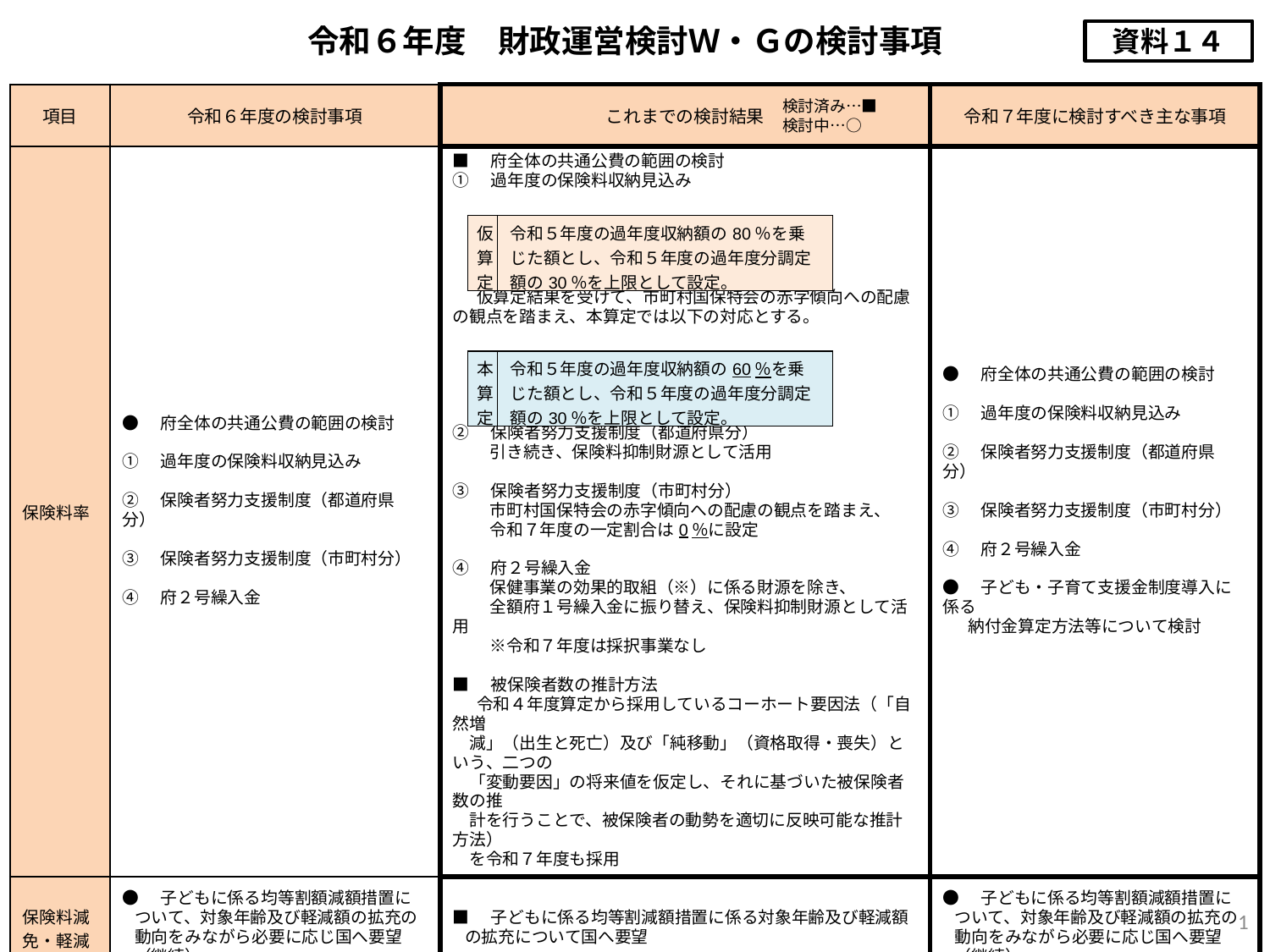

# 令和６年度　財政運営検討Ｗ・Ｇの検討事項
資料１４
| 項目 | 令和６年度の検討事項 | これまでの検討結果 | 令和７年度に検討すべき主な事項 |
| --- | --- | --- | --- |
| 保険料率 | ●　府全体の共通公費の範囲の検討 ①　過年度の保険料収納見込み 　　 ②　保険者努力支援制度（都道府県分） ③　保険者努力支援制度（市町村分） ④　府２号繰入金 | ■　府全体の共通公費の範囲の検討 ①　過年度の保険料収納見込み 仮算定結果を受けて、市町村国保特会の赤字傾向への配慮の観点を踏まえ、本算定では以下の対応とする。 ②　保険者努力支援制度（都道府県分） 　　 引き続き、保険料抑制財源として活用 ③　保険者努力支援制度（市町村分） 　　 市町村国保特会の赤字傾向への配慮の観点を踏まえ、 　　 令和７年度の一定割合は0％に設定 ④　府２号繰入金 　　 保健事業の効果的取組（※）に係る財源を除き、 　　 全額府１号繰入金に振り替え、保険料抑制財源として活用 　 　※令和７年度は採択事業なし ■　被保険者数の推計方法 令和４年度算定から採用しているコーホート要因法（「自然増 　減」（出生と死亡）及び「純移動」（資格取得・喪失）という、二つの 　「変動要因」の将来値を仮定し、それに基づいた被保険者数の推 　計を行うことで、被保険者の動勢を適切に反映可能な推計方法） 　を令和７年度も採用 | ●　府全体の共通公費の範囲の検討 ①　過年度の保険料収納見込み 　　 ②　保険者努力支援制度（都道府県分） ③　保険者努力支援制度（市町村分） ④　府２号繰入金 ●　子ども・子育て支援金制度導入に係る 　納付金算定方法等について検討 |
| 保険料減免・軽減 | ●　子どもに係る均等割額減額措置について、対象年齢及び軽減額の拡充の動向をみながら必要に応じ国へ要望（継続） | ■　子どもに係る均等割減額措置に係る対象年齢及び軽減額の拡充について国へ要望 | ●　子どもに係る均等割額減額措置について、対象年齢及び軽減額の拡充の動向をみながら必要に応じ国へ要望（継続） |
検討済み…■
検討中…○
| 仮算定 | 令和５年度の過年度収納額の80％を乗じた額とし、令和５年度の過年度分調定額の30％を上限として設定。 |
| --- | --- |
| 本算定 | 令和５年度の過年度収納額の60％を乗じた額とし、令和５年度の過年度分調定額の30％を上限として設定。 |
| --- | --- |
1